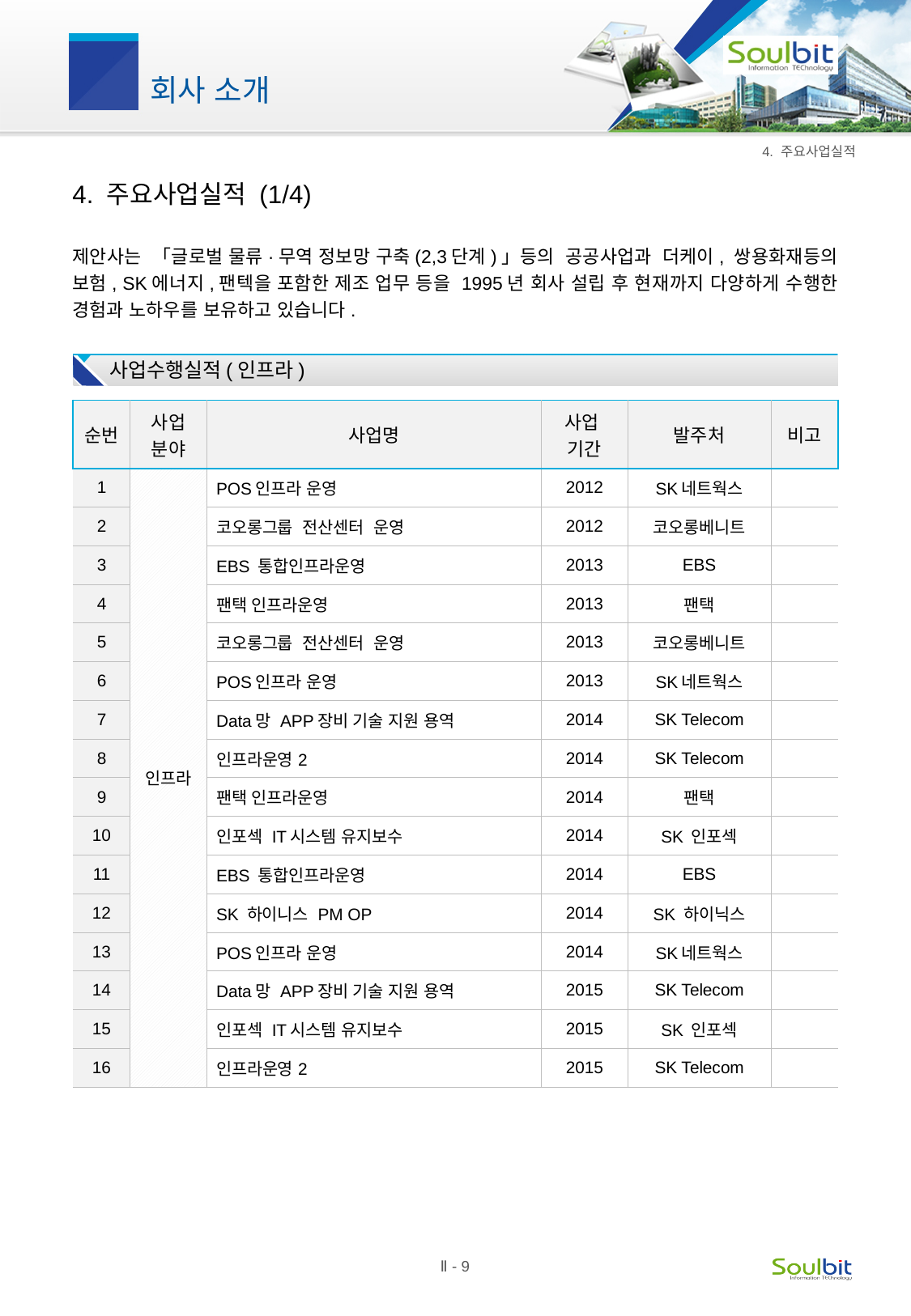

4. 주요사업실적
# 4. 주요사업실적 (1/4)
제안사는  「글로벌 물류·무역 정보망 구축(2,3단계)」등의  공공사업과  더케이, 쌍용화재등의 보험, SK에너지,팬텍을 포함한 제조 업무 등을 1995년 회사 설립 후 현재까지 다양하게 수행한 경험과 노하우를 보유하고 있습니다.

사업수행실적(인프라)
| 순번 | 사업 분야 | 사업명 | 사업 기간 | 발주처 | 비고 |
| --- | --- | --- | --- | --- | --- |
| 1 | 인프라 | POS인프라 운영 | 2012 | SK네트웍스 |  |
| 2 |  | 코오롱그룹 전산센터 운영 | 2012 | 코오롱베니트 |  |
| 3 |  | EBS 통합인프라운영 | 2013 | EBS |  |
| 4 |  | 팬택 인프라운영 | 2013 | 팬택 |  |
| 5 |  | 코오롱그룹 전산센터 운영 | 2013 | 코오롱베니트 |  |
| 6 |  | POS인프라 운영 | 2013 | SK네트웍스 |  |
| 7 |  | Data망 APP장비 기술 지원 용역 | 2014 | SK Telecom |  |
| 8 |  | 인프라운영2 | 2014 | SK Telecom |  |
| 9 |  | 팬택 인프라운영 | 2014 | 팬택 |  |
| 10 |  | 인포섹 IT시스템 유지보수 | 2014 | SK 인포섹 |  |
| 11 |  | EBS 통합인프라운영 | 2014 | EBS |  |
| 12 |  | SK 하이니스 PM OP | 2014 | SK 하이닉스 |  |
| 13 |  | POS인프라 운영 | 2014 | SK네트웍스 |  |
| 14 |  | Data망 APP장비 기술 지원 용역 | 2015 | SK Telecom |  |
| 15 |  | 인포섹 IT시스템 유지보수 | 2015 | SK 인포섹 |  |
| 16 |  | 인프라운영2 | 2015 | SK Telecom |  |